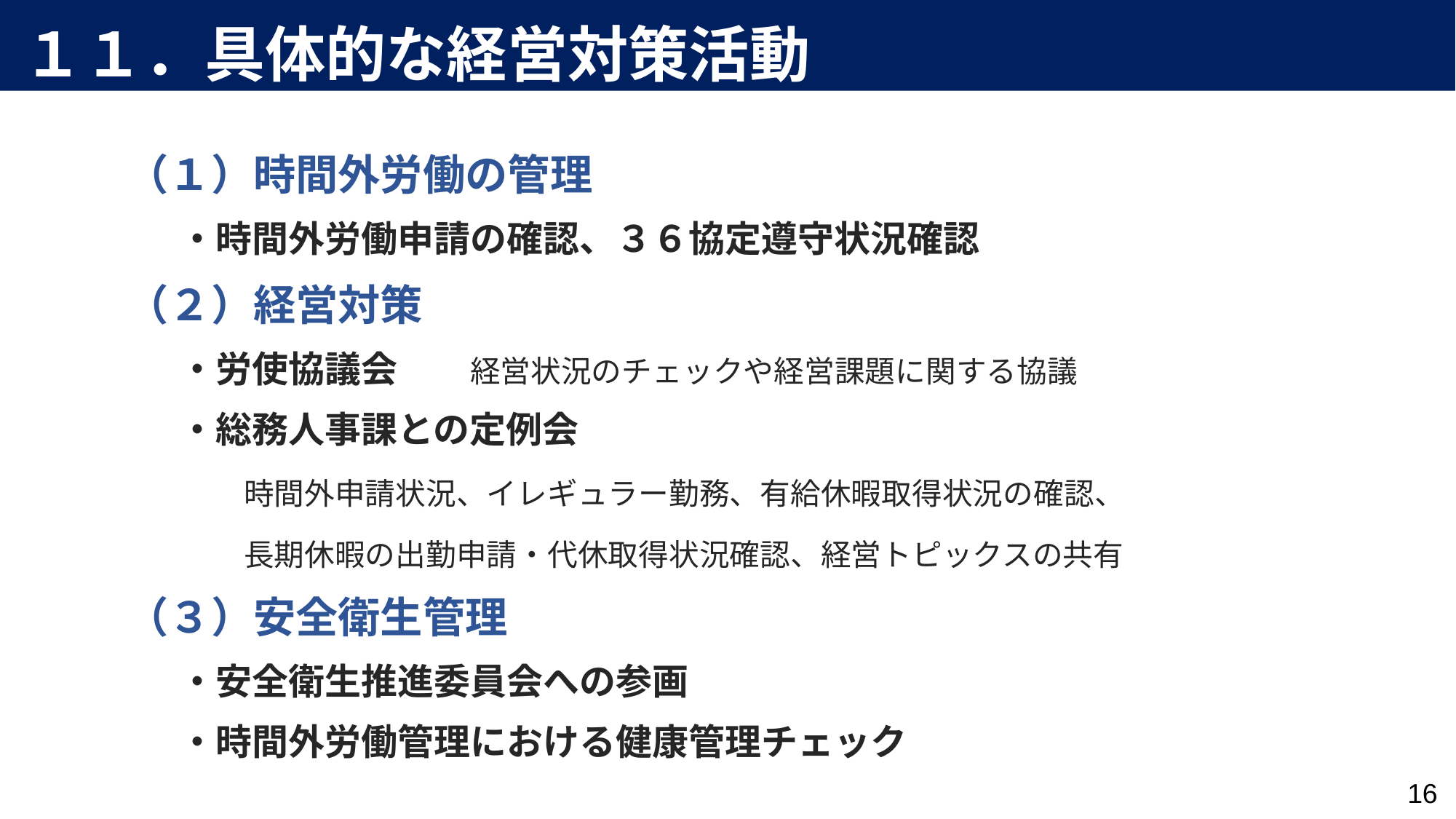

１１．具体的な経営対策活動
（１）時間外労働の管理
・時間外労働申請の確認、３６協定遵守状況確認
（２）経営対策
・労使協議会　　経営状況のチェックや経営課題に関する協議
・総務人事課との定例会
時間外申請状況、イレギュラー勤務、有給休暇取得状況の確認、
長期休暇の出勤申請・代休取得状況確認、経営トピックスの共有
（３）安全衛生管理
・安全衛生推進委員会への参画
・時間外労働管理における健康管理チェック
16